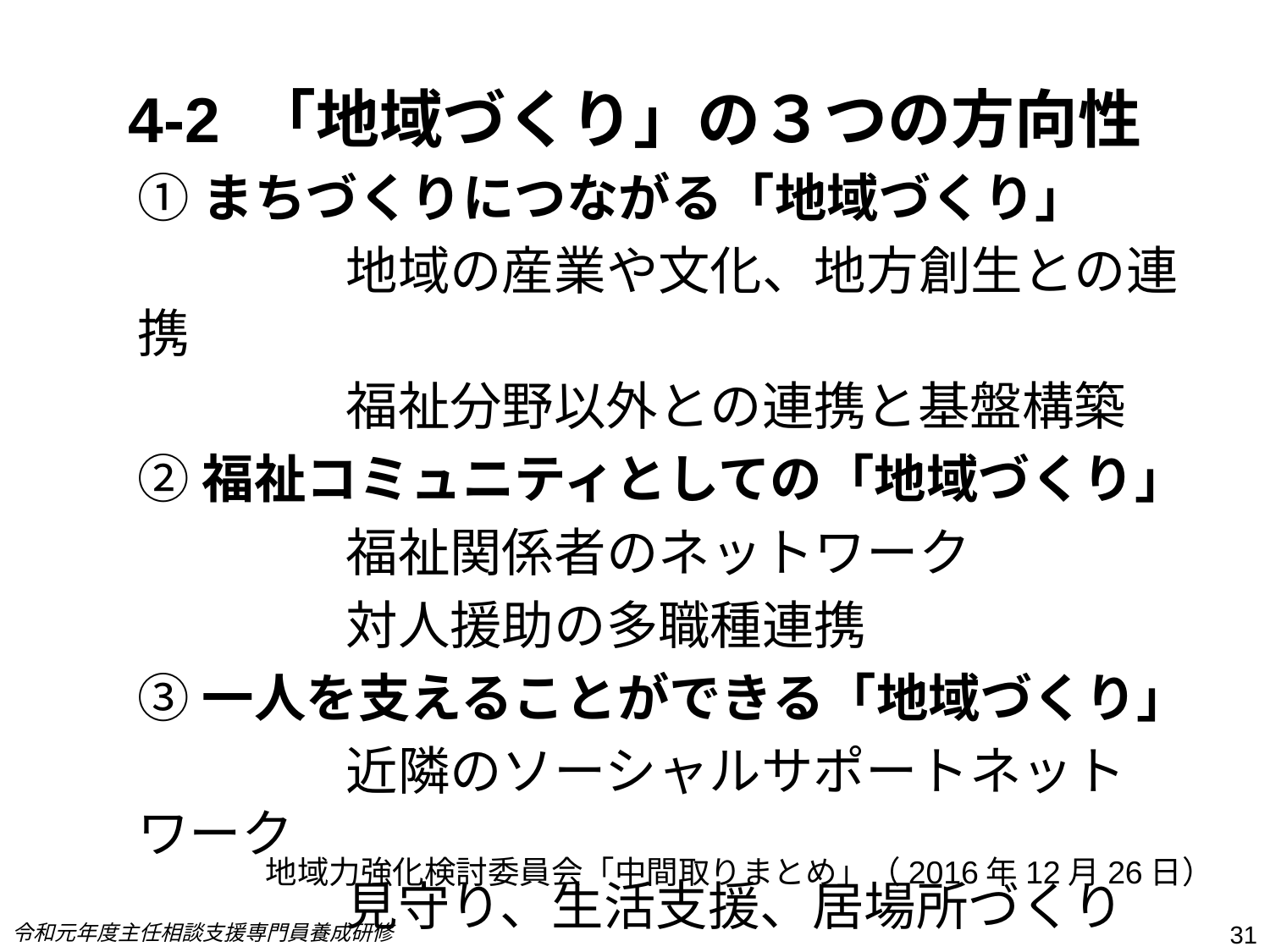

# 4-2 「地域づくり」の３つの方向性
①まちづくりにつながる「地域づくり」
　　　　地域の産業や文化、地方創生との連携
　　　　福祉分野以外との連携と基盤構築
②福祉コミュニティとしての「地域づくり」
　　　　福祉関係者のネットワーク
　　　　対人援助の多職種連携
③一人を支えることができる「地域づくり」
　　　　近隣のソーシャルサポートネットワーク
　　　　見守り、生活支援、居場所づくり
地域力強化検討委員会「中間取りまとめ」（2016年12月26日）
令和元年度主任相談支援専門員養成研修
31